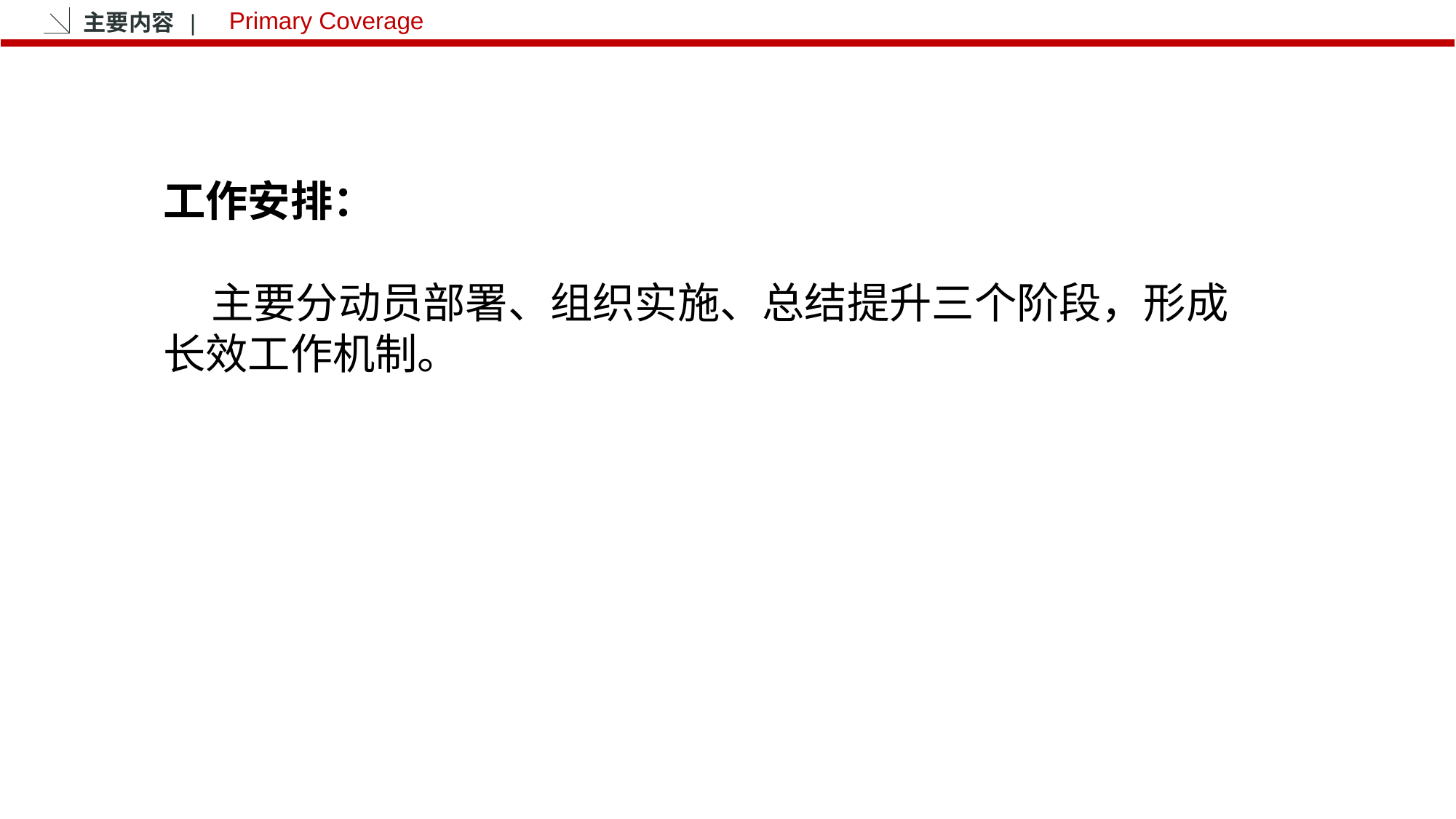

主要内容  |
Primary Coverage
工作安排：

    主要分动员部署、组织实施、总结提升三个阶段，形成长效工作机制。